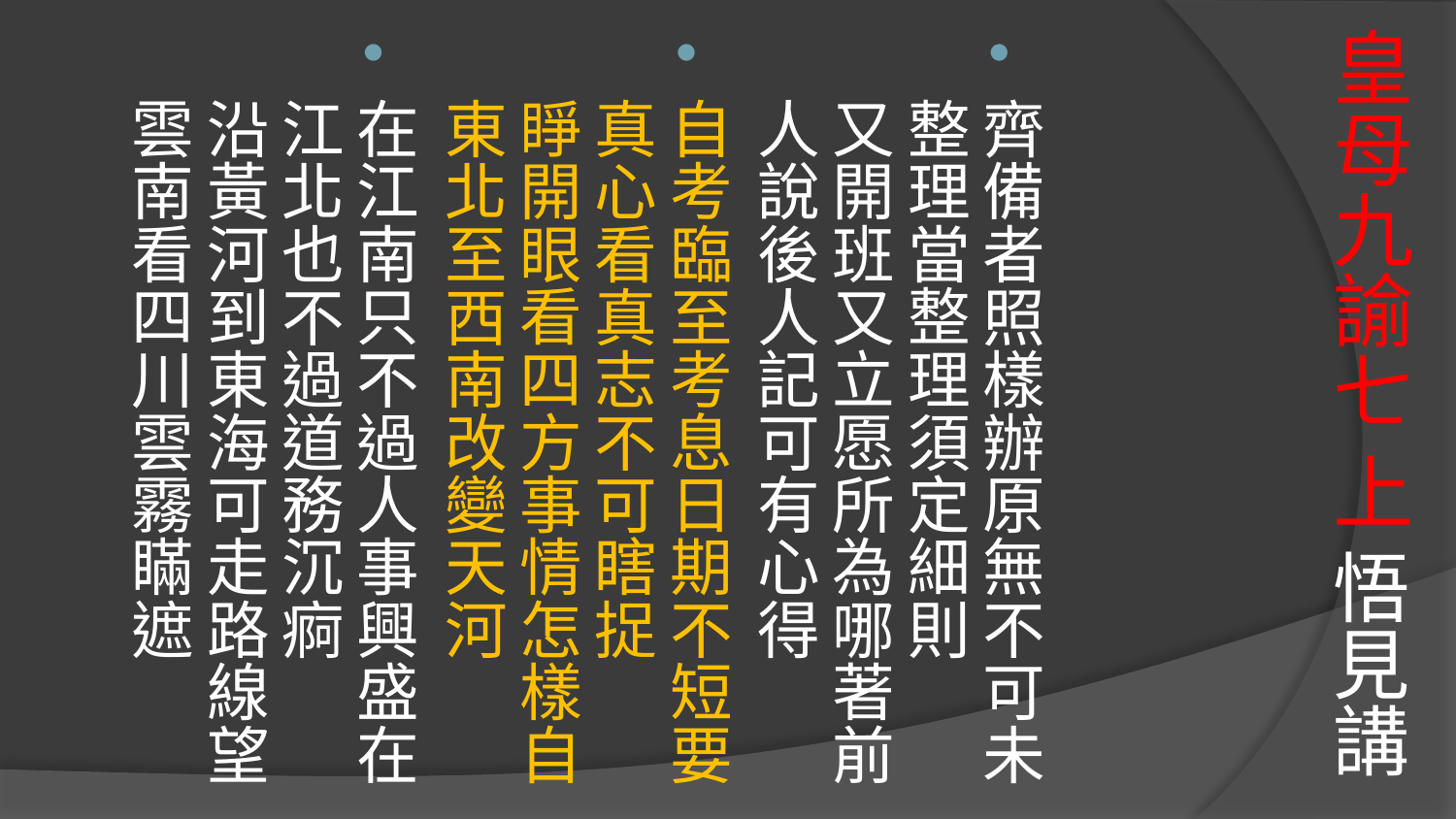

# 皇母九諭七 上 悟見講
齊備者照樣辦原無不可未整理當整理須定細則
又開班又立愿所為哪著前人說後人記可有心得
自考臨至考息日期不短要真心看真志不可瞎捉
睜開眼看四方事情怎樣自東北至西南改變天河
在江南只不過人事興盛在江北也不過道務沉痾
沿黃河到東海可走路線望雲南看四川雲霧瞞遮